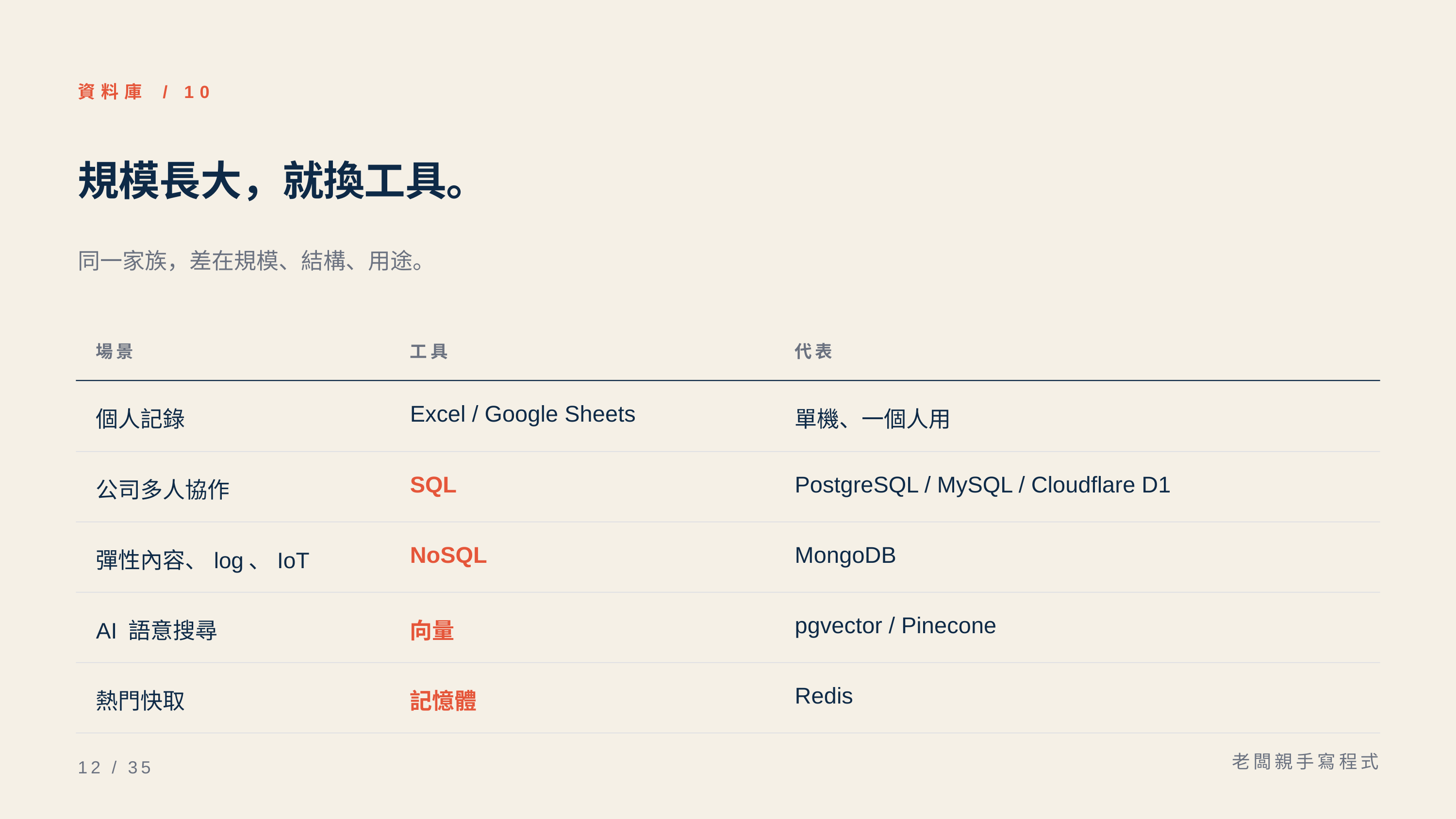

資料庫 / 10
規模長大，就換工具。
同一家族，差在規模、結構、用途。
場景
工具
代表

個人記錄
Excel / Google Sheets
單機、一個人用

公司多人協作
SQL
PostgreSQL / MySQL / Cloudflare D1

彈性內容、log、IoT
NoSQL
MongoDB

AI 語意搜尋
向量
pgvector / Pinecone

熱門快取
記憶體
Redis

老闆親手寫程式
12 / 35